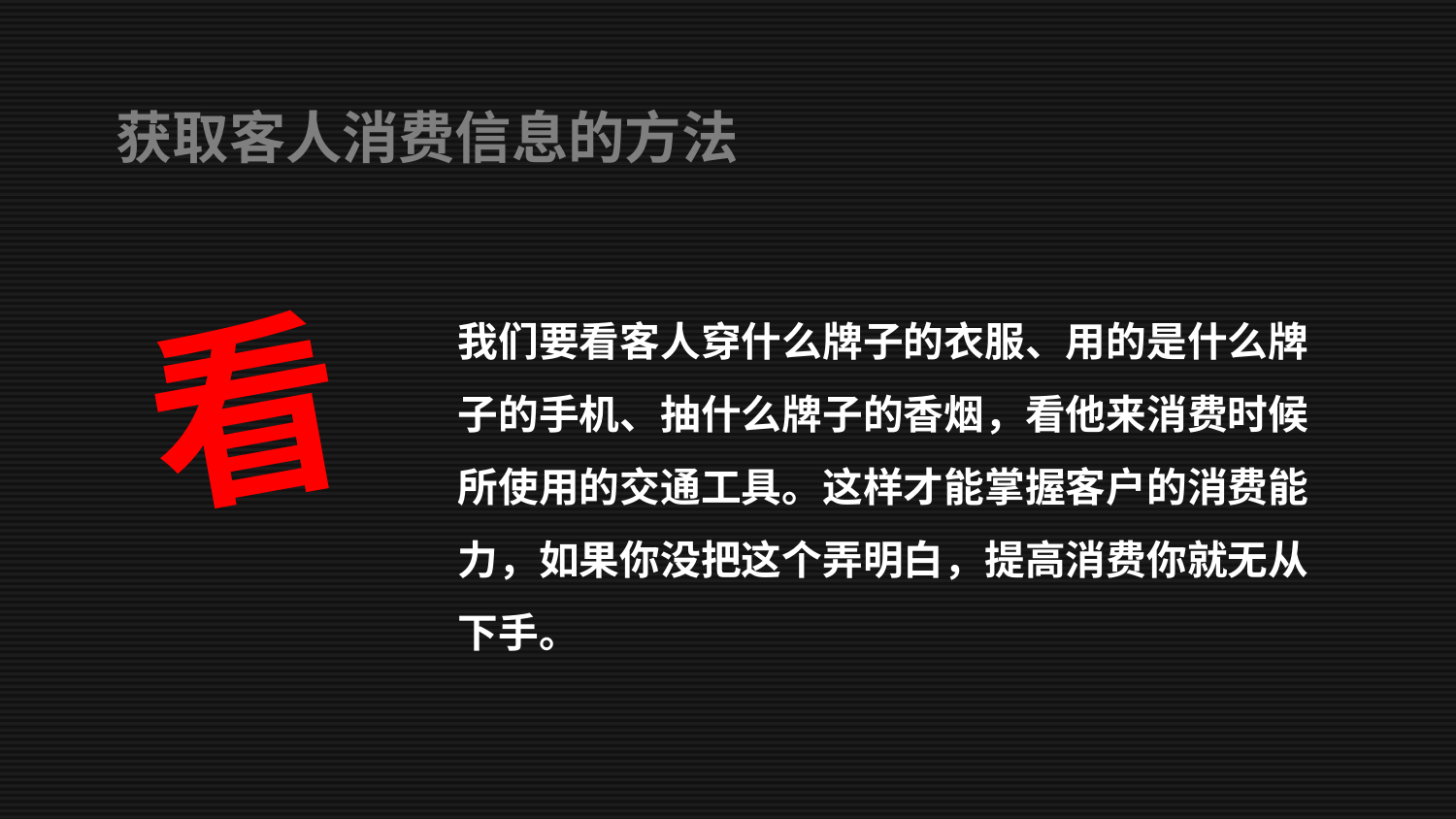

获取客人消费信息的方法
看
我们要看客人穿什么牌子的衣服、用的是什么牌子的手机、抽什么牌子的香烟，看他来消费时候所使用的交通工具。这样才能掌握客户的消费能力，如果你没把这个弄明白，提高消费你就无从下手。